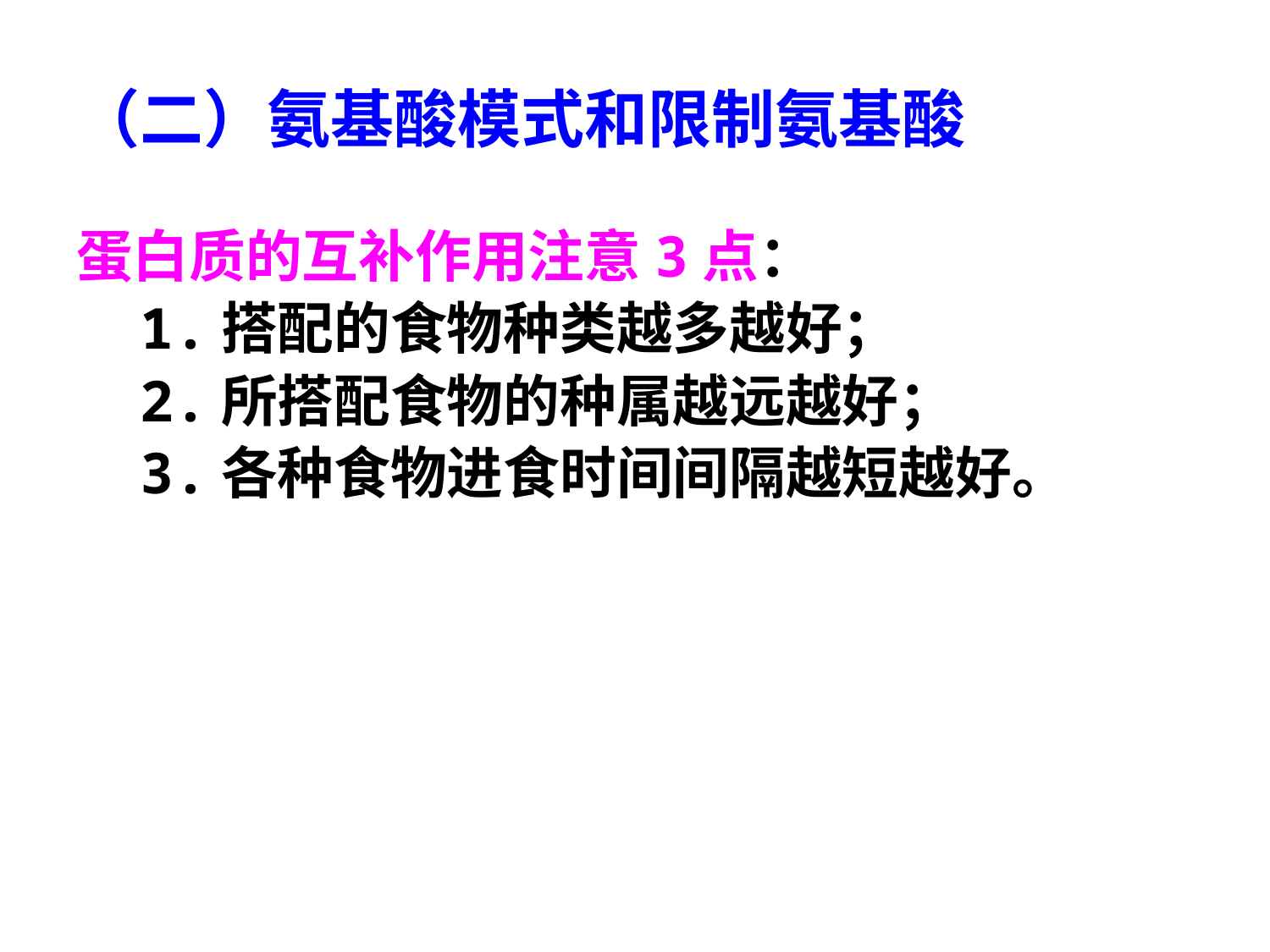

# （二）氨基酸模式和限制氨基酸
蛋白质的互补作用注意3点：
1.搭配的食物种类越多越好；
2.所搭配食物的种属越远越好；
3.各种食物进食时间间隔越短越好。